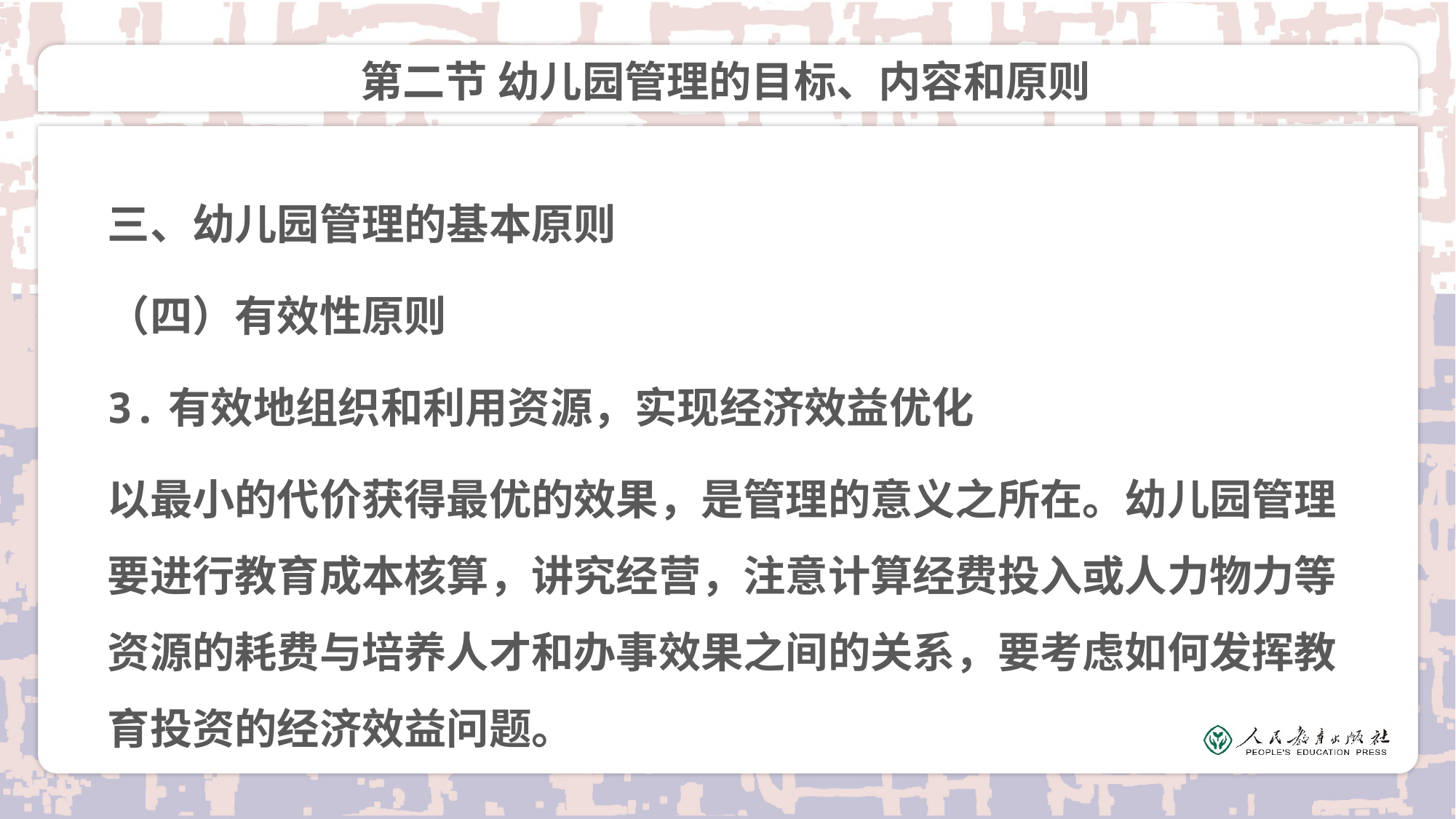

# 第二节 幼儿园管理的目标、内容和原则
三、幼儿园管理的基本原则
（四）有效性原则
3.有效地组织和利用资源，实现经济效益优化
以最小的代价获得最优的效果，是管理的意义之所在。幼儿园管理要进行教育成本核算，讲究经营，注意计算经费投入或人力物力等资源的耗费与培养人才和办事效果之间的关系，要考虑如何发挥教育投资的经济效益问题。